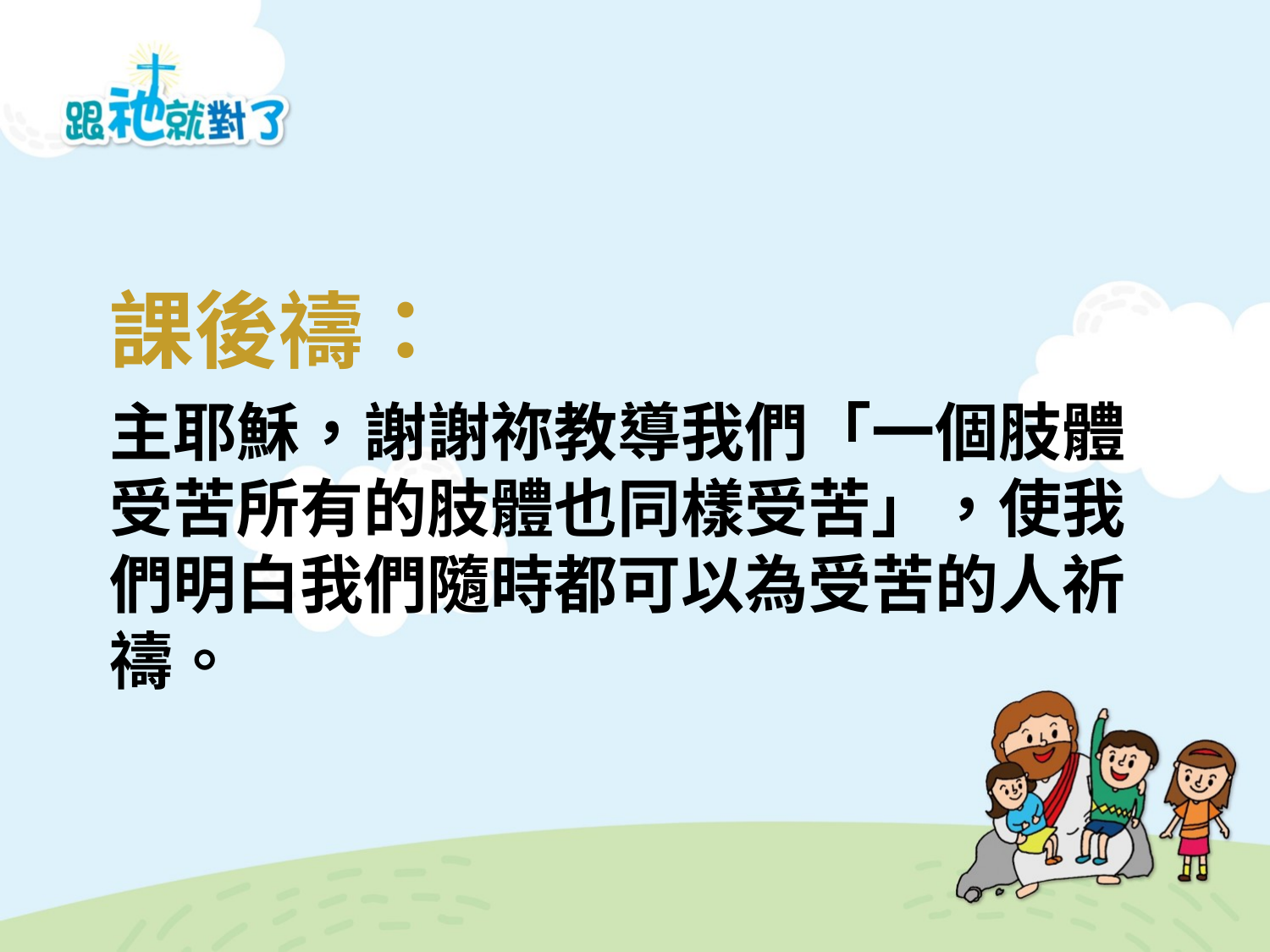

課後禱：
主耶穌，謝謝祢教導我們「一個肢體受苦所有的肢體也同樣受苦」，使我們明白我們隨時都可以為受苦的人祈禱。